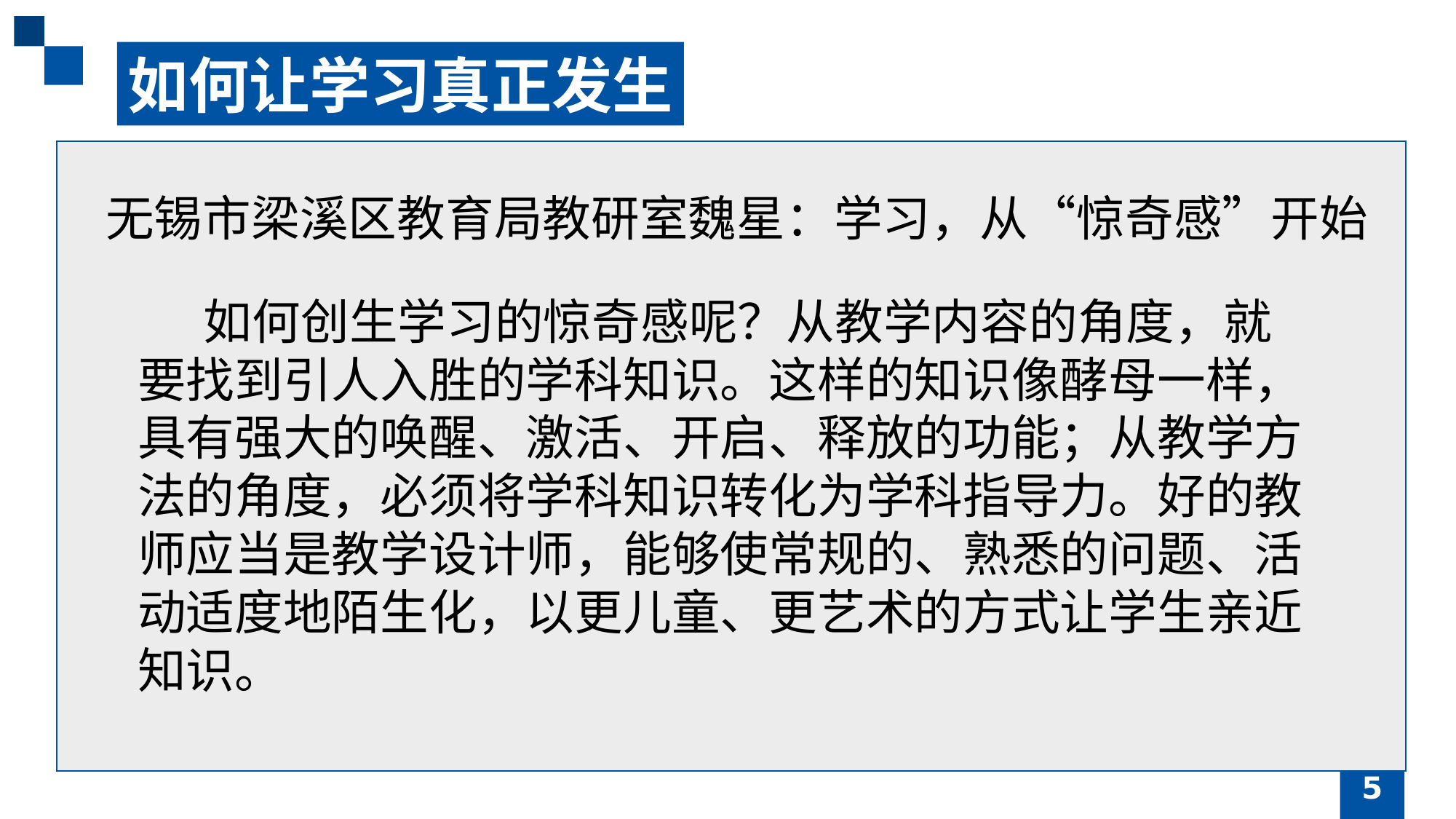

如何让学习真正发生

     如何创生学习的惊奇感呢？从教学内容的角度，就要找到引人入胜的学科知识。这样的知识像酵母一样，具有强大的唤醒、激活、开启、释放的功能；从教学方法的角度，必须将学科知识转化为学科指导力。好的教师应当是教学设计师，能够使常规的、熟悉的问题、活动适度地陌生化，以更儿童、更艺术的方式让学生亲近知识。
无锡市梁溪区教育局教研室魏星：学习，从“惊奇感”开始
5